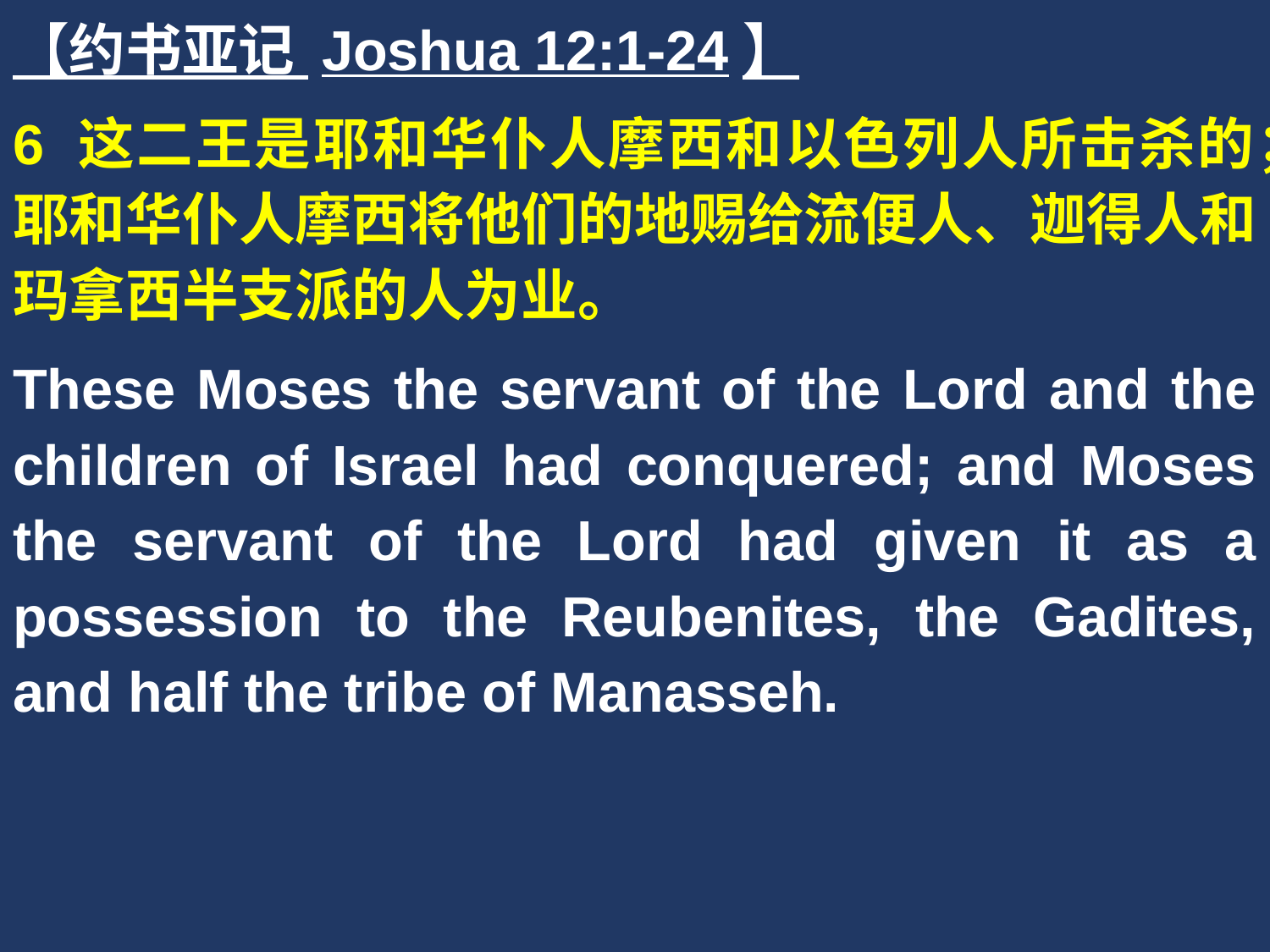

【约书亚记 Joshua 12:1-24】
6 这二王是耶和华仆人摩西和以色列人所击杀的；耶和华仆人摩西将他们的地赐给流便人、迦得人和玛拿西半支派的人为业。
These Moses the servant of the Lord and the children of Israel had conquered; and Moses the servant of the Lord had given it as a possession to the Reubenites, the Gadites, and half the tribe of Manasseh.